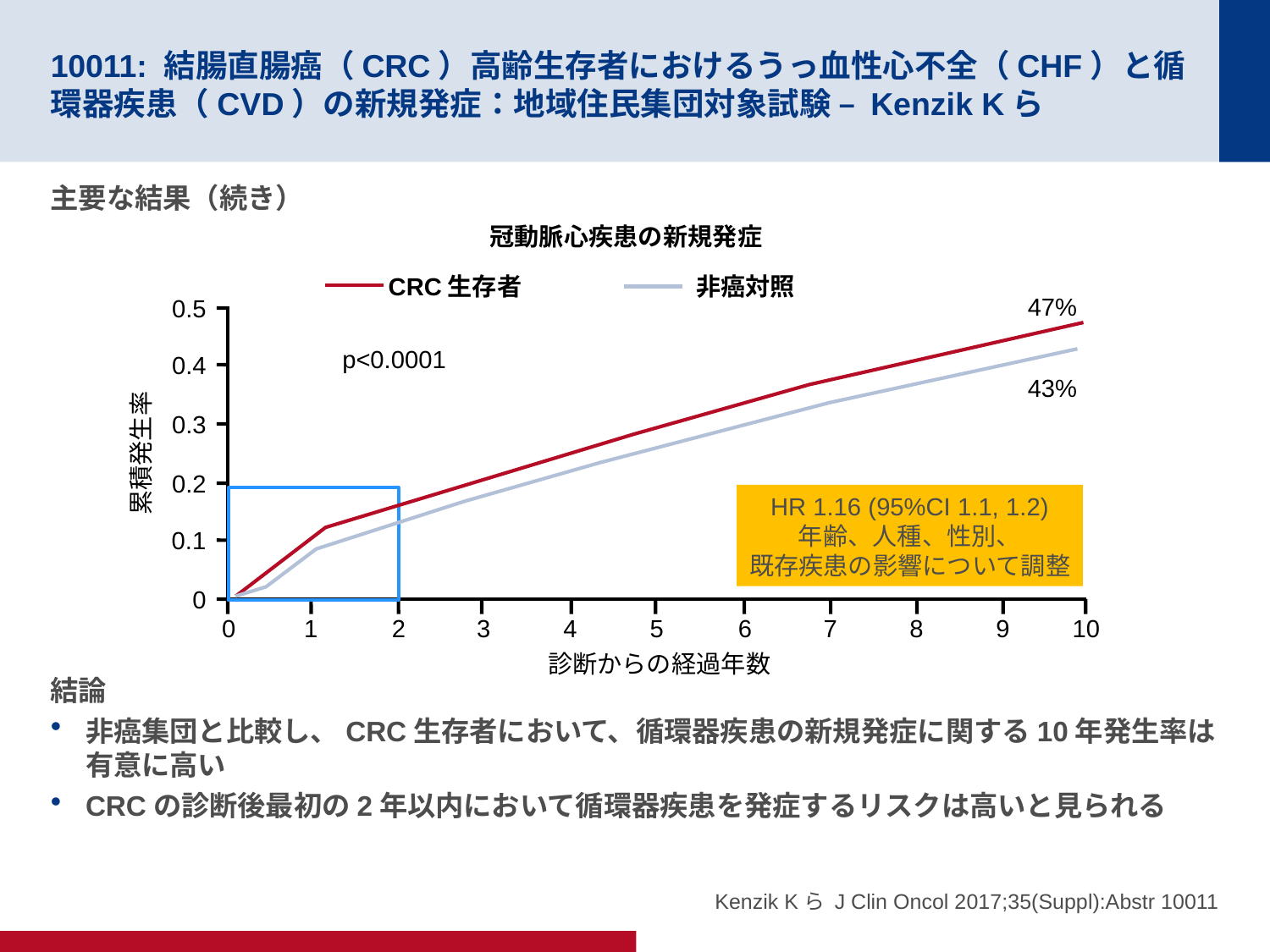

# 10011: 結腸直腸癌（CRC）高齢生存者におけるうっ血性心不全（CHF）と循環器疾患（CVD）の新規発症：地域住民集団対象試験 – Kenzik Kら
主要な結果（続き）
冠動脈心疾患の新規発症
CRC生存者
非癌対照
47%
0.5

p<0.0001
0.4

43%
0.3

累積発生率
0.2

HR 1.16 (95%CI 1.1, 1.2)
年齢、人種、性別、
既存疾患の影響について調整

0.1

0

7

8

9

0
1
2
3
4
5
6
10
診断からの経過年数
結論
非癌集団と比較し、CRC生存者において、循環器疾患の新規発症に関する10年発生率は有意に高い
CRCの診断後最初の2年以内において循環器疾患を発症するリスクは高いと見られる

Kenzik Kら J Clin Oncol 2017;35(Suppl):Abstr 10011